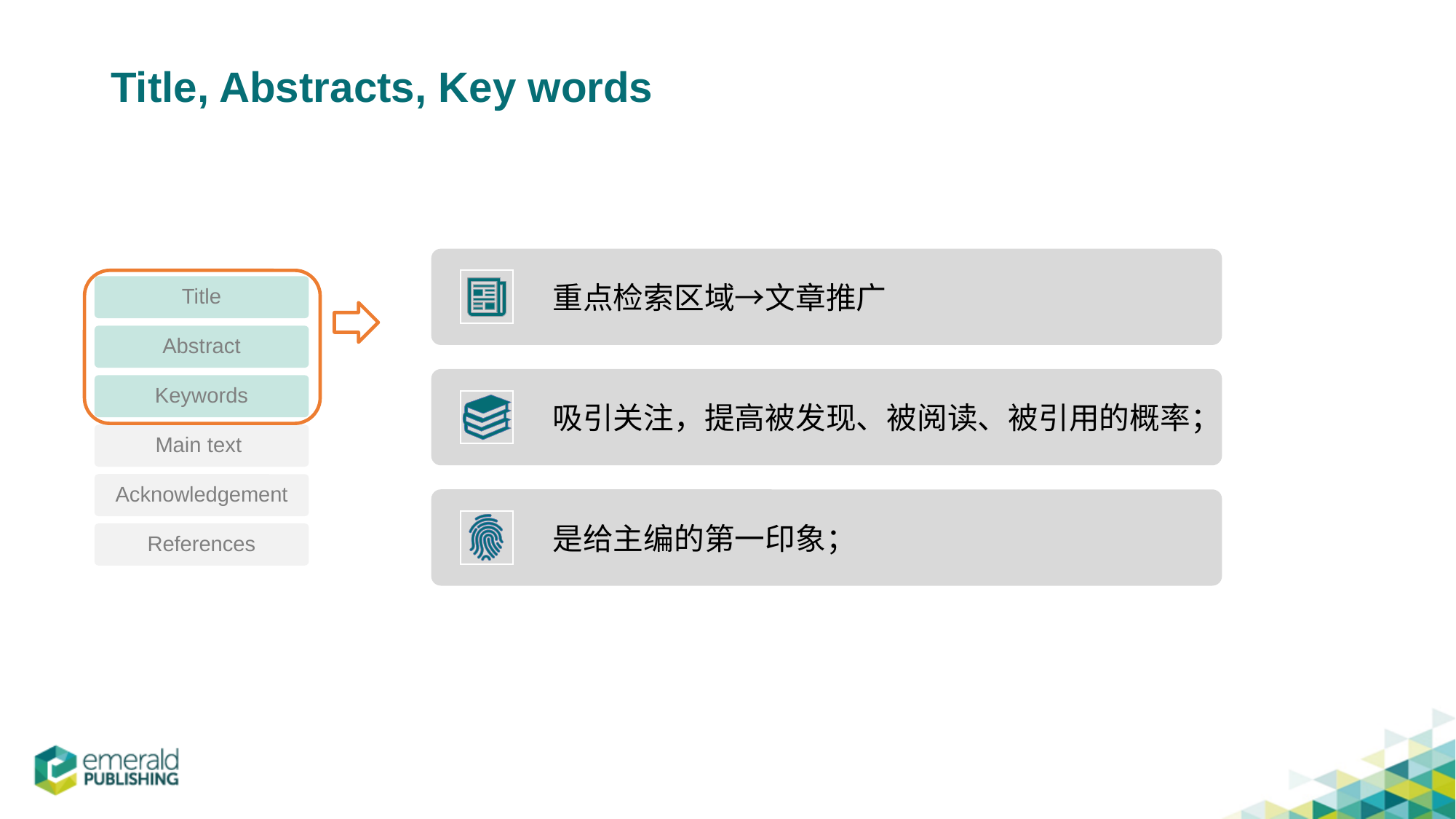

# Title, Abstracts, Key words
重点检索区域→文章推广
吸引关注，提高被发现、被阅读、被引用的概率；
是给主编的第一印象；

Title

Abstract

Keywords

Main text

Acknowledgement

References